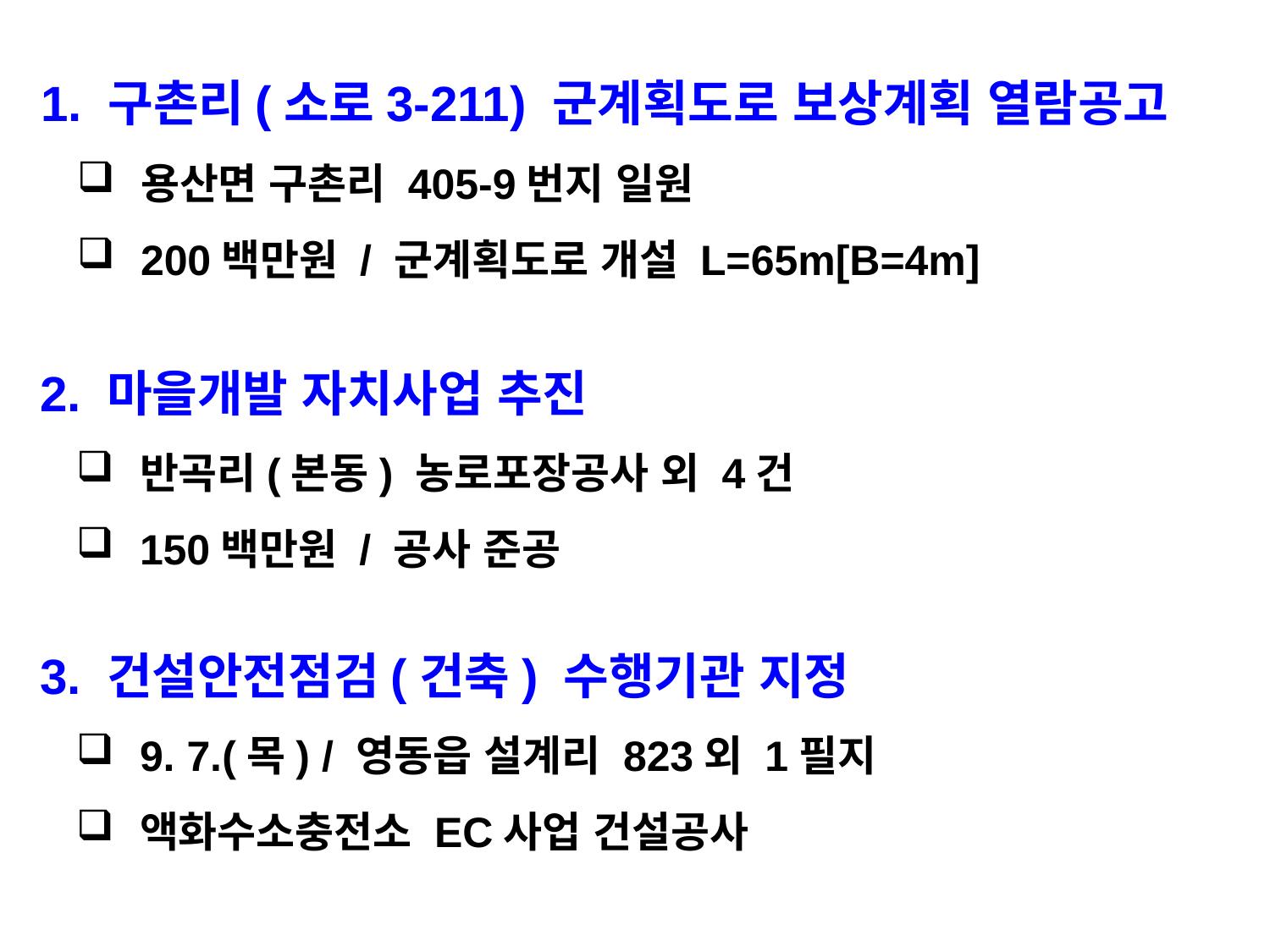

1. 구촌리(소로3-211) 군계획도로 보상계획 열람공고
용산면 구촌리 405-9번지 일원
200백만원 / 군계획도로 개설 L=65m[B=4m]
  2. 마을개발 자치사업 추진
반곡리(본동) 농로포장공사 외 4건
150백만원 / 공사 준공
  3. 건설안전점검(건축) 수행기관 지정
9. 7.(목) / 영동읍 설계리 823외 1필지
액화수소충전소 EC사업 건설공사